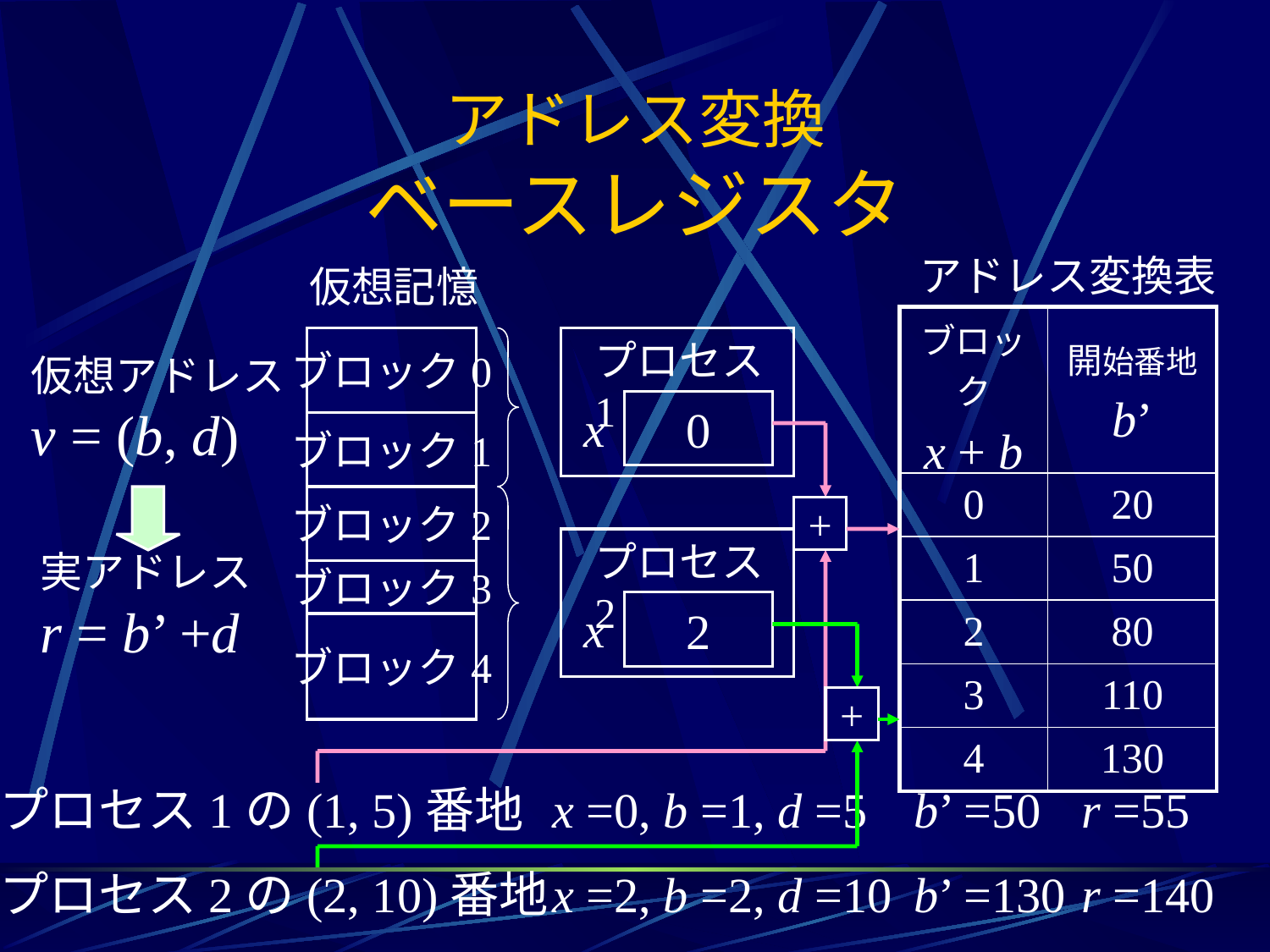

# アドレス変換 ベースレジスタ
アドレス変換表
仮想記憶
| ブロック x + b | 開始番地 b’ |
| --- | --- |
| 0 | 20 |
| 1 | 50 |
| 2 | 80 |
| 3 | 110 |
| 4 | 130 |

ブロック0

プロセス1
x
0
仮想アドレス
v = (b, d)
ブロック1

+

ブロック2

プロセス2
x
2
実アドレス
r = b’ +d
ブロック3
ブロック4

+

プロセス1の(1, 5)番地
x =0, b =1, d =5
b’ =50
r =55
プロセス2の(2, 10)番地
x =2, b =2, d =10
b’ =130
r =140